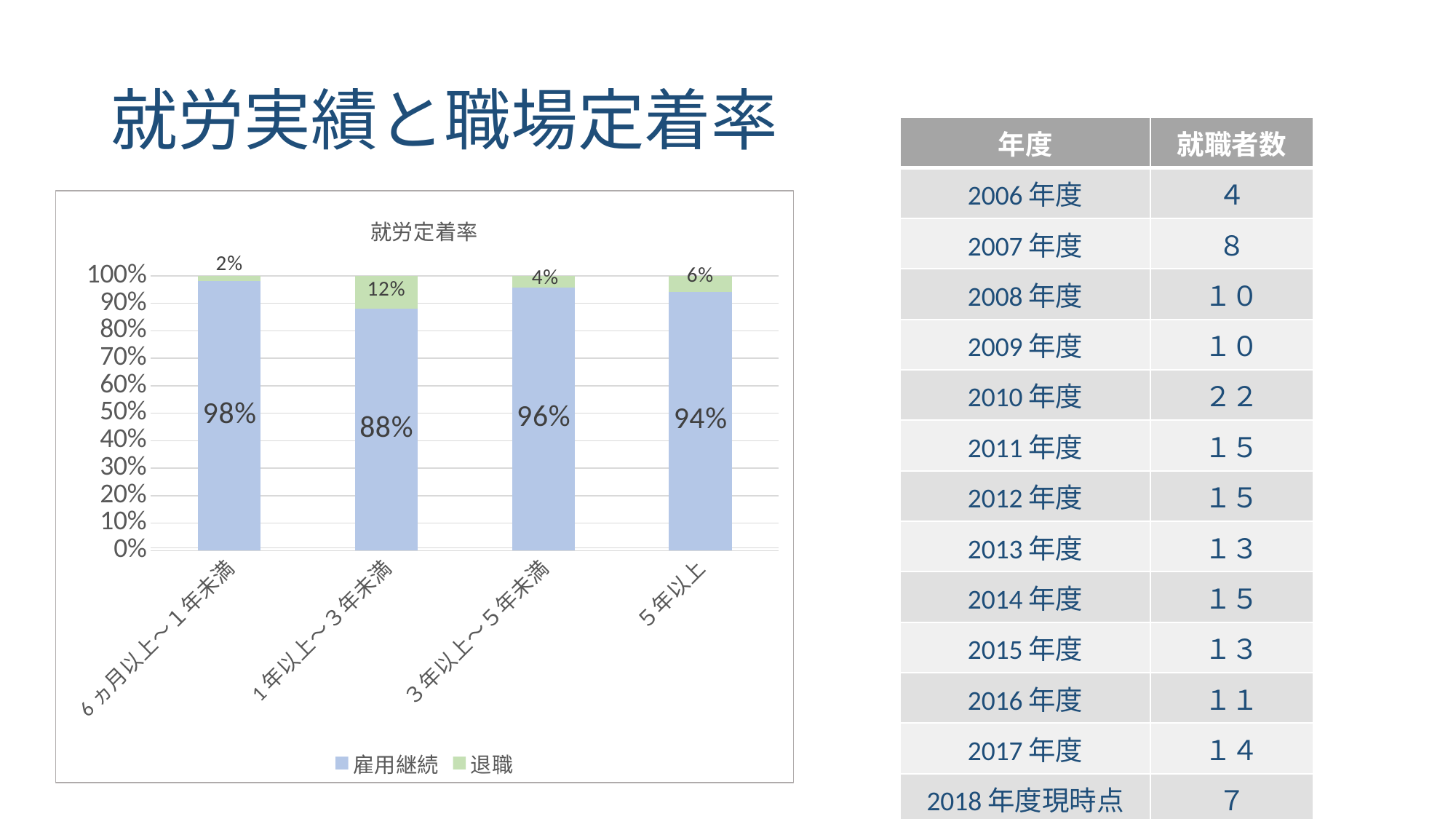

# 就労実績と職場定着率
| 年度 | 就職者数 |
| --- | --- |
| 2006年度 | ４ |
| 2007年度 | ８ |
| 2008年度 | １０ |
| 2009年度 | １０ |
| 2010年度 | ２２ |
| 2011年度 | １５ |
| 2012年度 | １５ |
| 2013年度 | １３ |
| 2014年度 | １５ |
| 2015年度 | １３ |
| 2016年度 | １１ |
| 2017年度 | １４ |
| 2018年度現時点 | ７ |
| 合計 | １５７ |

### Chart: 就労定着率

| Category | 雇用継続 | 退職 |
|---|---|---|
| 6ヵ月以上～１年未満 | 0.9823008849557522 | 0.017699115044247787 |
| 1年以上～３年未満 | 0.88 | 0.12 |
| ３年以上～５年未満 | 0.9577464788732394 | 0.04225352112676056 |
| ５年以上 | 0.9411764705882353 | 0.058823529411764705 |